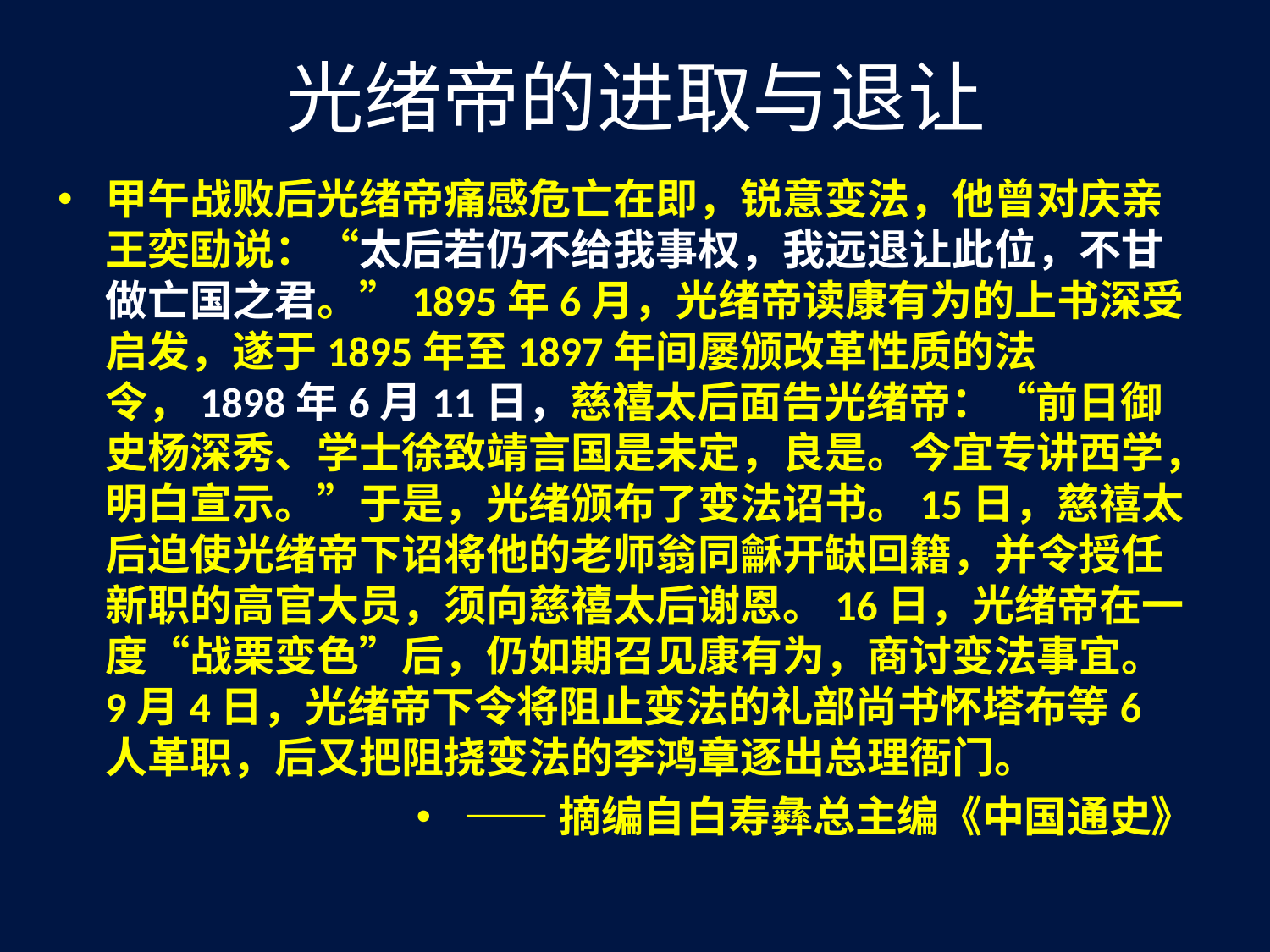

# 光绪帝的进取与退让
甲午战败后光绪帝痛感危亡在即，锐意变法，他曾对庆亲王奕劻说：“太后若仍不给我事权，我远退让此位，不甘做亡国之君。”1895年6月，光绪帝读康有为的上书深受启发，遂于1895年至1897年间屡颁改革性质的法令，1898年6月11日，慈禧太后面告光绪帝：“前日御史杨深秀、学士徐致靖言国是未定，良是。今宜专讲西学，明白宣示。”于是，光绪颁布了变法诏书。15日，慈禧太后迫使光绪帝下诏将他的老师翁同龢开缺回籍，并令授任新职的高官大员，须向慈禧太后谢恩。16日，光绪帝在一度“战栗变色”后，仍如期召见康有为，商讨变法事宜。9月4日，光绪帝下令将阻止变法的礼部尚书怀塔布等6人革职，后又把阻挠变法的李鸿章逐出总理衙门。
——摘编自白寿彝总主编《中国通史》